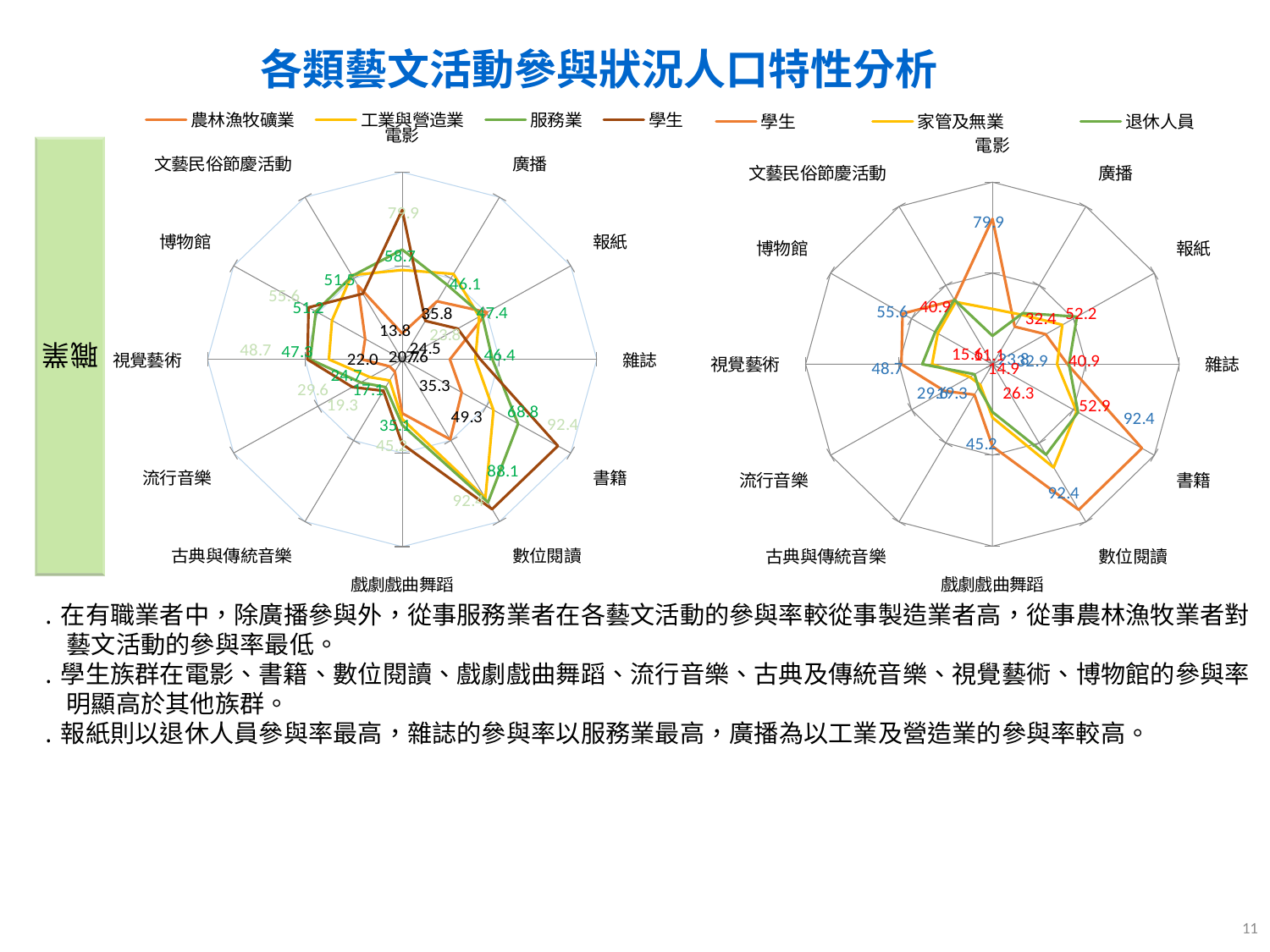

各類藝文活動參與狀況人口特性分析

### Chart

| Category | 農林漁牧礦業 | 工業與營造業 | 服務業 | 學生 |
|---|---|---|---|---|
| 電影 | 13.8428221951194 | 47.7532981326709 | 58.6608493998098 | 79.855492055744 |
| 廣播 | 35.8280574953724 | 52.7307412246523 | 46.0566573998362 | 23.7703516665568 |
| 報紙 | 50.3375707419593 | 45.6767045828357 | 47.3930672065558 | 32.8986490099646 |
| 雜誌 | 24.4968244479707 | 37.5664048412906 | 46.3760552148291 | 40.1760894230411 |
| 書籍 | 35.3148592140837 | 54.1322225145157 | 68.762557866048 | 92.3862558634812 |
| 數位閱讀 | 49.3033576277756 | 85.4976189627807 | 88.1476712843136 | 92.3784948634509 |
| 戲劇戲曲舞蹈 | 28.8103178946431 | 31.876852332274 | 35.0673232727538 | 45.1568112971172 |
| 古典與傳統音樂 | 7.60253671261703 | 12.9715927904043 | 17.0733623634368 | 19.3439564974034 |
| 流行音樂 | 7.46966788496344 | 19.052307511715 | 24.6615399672167 | 29.5523186620419 |
| 視覺藝術 | 20.6750175644321 | 37.6986496532634 | 47.2594269423315 | 48.7085111689589 |
| 博物館 | 22.0061325539911 | 41.6704504788547 | 51.2395885191983 | 55.5638483678278 |
| 文藝民俗節慶活動 | 45.5504891831809 | 51.9750171121713 | 51.460192389664 | 40.5088471868962 |

### Chart

| Category | 學生 | 家管及無業 | 退休人員 |
|---|---|---|---|
| 電影 | 79.855492055744 | 30.360631927611 | 15.5703597812926 |
| 廣播 | 23.7703516665568 | 31.3531813626502 | 32.3676727115528 |
| 報紙 | 32.8986490099646 | 43.2119910085321 | 52.2139086926726 |
| 雜誌 | 40.1760894230411 | 34.5908858034798 | 40.9349630513201 |
| 書籍 | 92.3862558634812 | 51.9749451658014 | 52.8885871872374 |
| 數位閱讀 | 92.3784948634509 | 65.5381867758863 | 57.3822092304546 |
| 戲劇戲曲舞蹈 | 45.1568112971172 | 29.3730974120621 | 26.2769493496401 |
| 古典與傳統音樂 | 19.3439564974034 | 13.0808073608714 | 14.8657703178263 |
| 流行音樂 | 29.5523186620419 | 14.0540893632282 | 11.0670264177613 |
| 視覺藝術 | 48.7085111689589 | 32.3400023888154 | 37.5633742091353 |
| 博物館 | 55.5638483678278 | 33.8006394184273 | 35.3978413608902 |
| 文藝民俗節慶活動 | 40.5088471868962 | 39.4232630293135 | 40.8762505842256 |
職業
․在有職業者中，除廣播參與外，從事服務業者在各藝文活動的參與率較從事製造業者高，從事農林漁牧業者對藝文活動的參與率最低。
․學生族群在電影、書籍、數位閱讀、戲劇戲曲舞蹈、流行音樂、古典及傳統音樂、視覺藝術、博物館的參與率明顯高於其他族群。
․報紙則以退休人員參與率最高，雜誌的參與率以服務業最高，廣播為以工業及營造業的參與率較高。
11